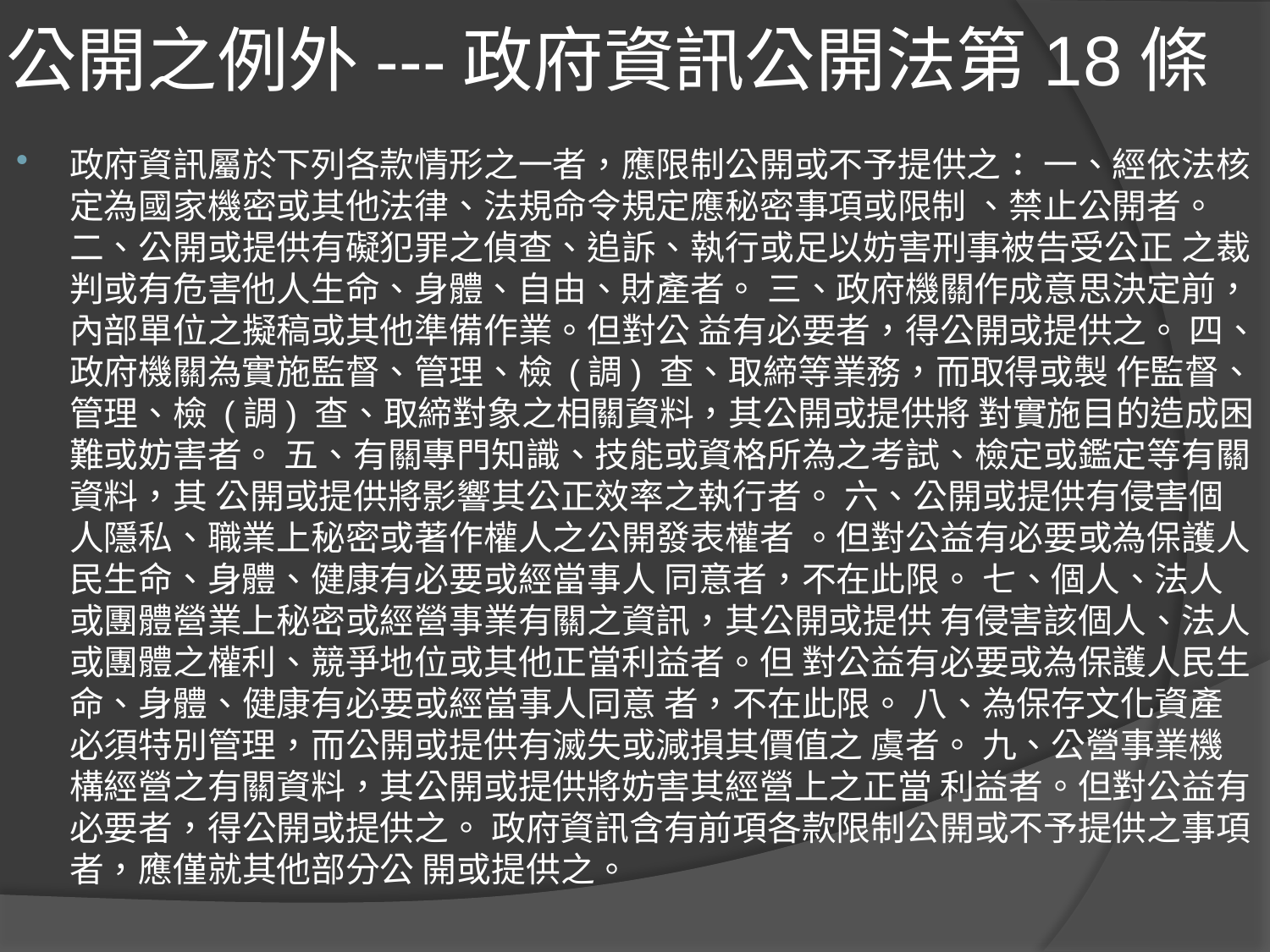

# 公開之例外---政府資訊公開法第18條
政府資訊屬於下列各款情形之一者，應限制公開或不予提供之： 一、經依法核定為國家機密或其他法律、法規命令規定應秘密事項或限制 、禁止公開者。 二、公開或提供有礙犯罪之偵查、追訴、執行或足以妨害刑事被告受公正 之裁判或有危害他人生命、身體、自由、財產者。 三、政府機關作成意思決定前，內部單位之擬稿或其他準備作業。但對公 益有必要者，得公開或提供之。 四、政府機關為實施監督、管理、檢 (調) 查、取締等業務，而取得或製 作監督、管理、檢 (調) 查、取締對象之相關資料，其公開或提供將 對實施目的造成困難或妨害者。 五、有關專門知識、技能或資格所為之考試、檢定或鑑定等有關資料，其 公開或提供將影響其公正效率之執行者。 六、公開或提供有侵害個人隱私、職業上秘密或著作權人之公開發表權者 。但對公益有必要或為保護人民生命、身體、健康有必要或經當事人 同意者，不在此限。 七、個人、法人或團體營業上秘密或經營事業有關之資訊，其公開或提供 有侵害該個人、法人或團體之權利、競爭地位或其他正當利益者。但 對公益有必要或為保護人民生命、身體、健康有必要或經當事人同意 者，不在此限。 八、為保存文化資產必須特別管理，而公開或提供有滅失或減損其價值之 虞者。 九、公營事業機構經營之有關資料，其公開或提供將妨害其經營上之正當 利益者。但對公益有必要者，得公開或提供之。 政府資訊含有前項各款限制公開或不予提供之事項者，應僅就其他部分公 開或提供之。